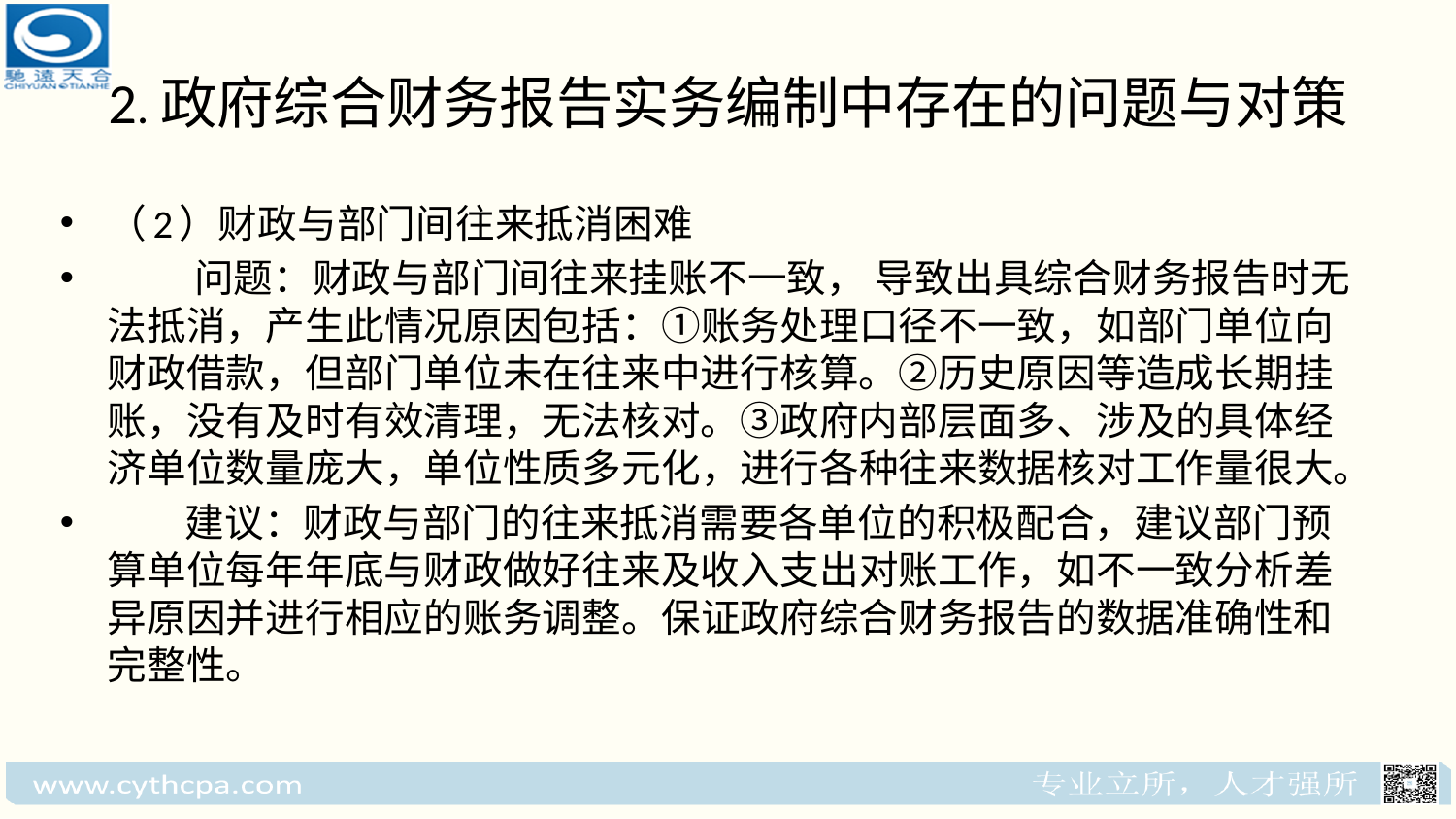

# 2.政府综合财务报告实务编制中存在的问题与对策
（2）财政与部门间往来抵消困难
         问题：财政与部门间往来挂账不一致， 导致出具综合财务报告时无法抵消，产生此情况原因包括：①账务处理口径不一致，如部门单位向财政借款，但部门单位未在往来中进行核算。②历史原因等造成长期挂账，没有及时有效清理，无法核对。③政府内部层面多、涉及的具体经济单位数量庞大，单位性质多元化，进行各种往来数据核对工作量很大。
        建议：财政与部门的往来抵消需要各单位的积极配合，建议部门预算单位每年年底与财政做好往来及收入支出对账工作，如不一致分析差异原因并进行相应的账务调整。保证政府综合财务报告的数据准确性和完整性。